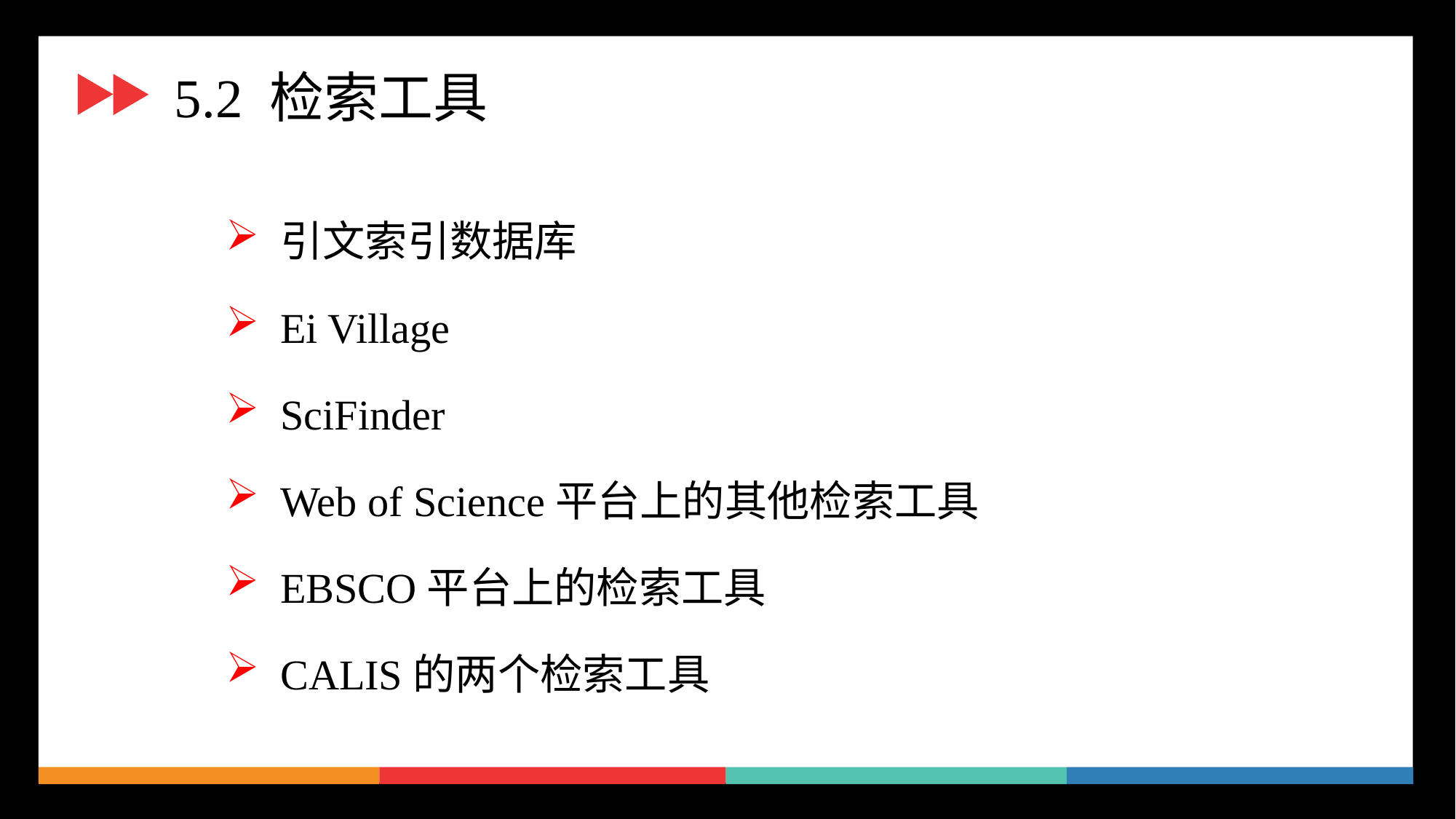

5.2 检索工具

引文索引数据库
Ei Village
SciFinder
Web of Science平台上的其他检索工具
EBSCO平台上的检索工具
CALIS的两个检索工具